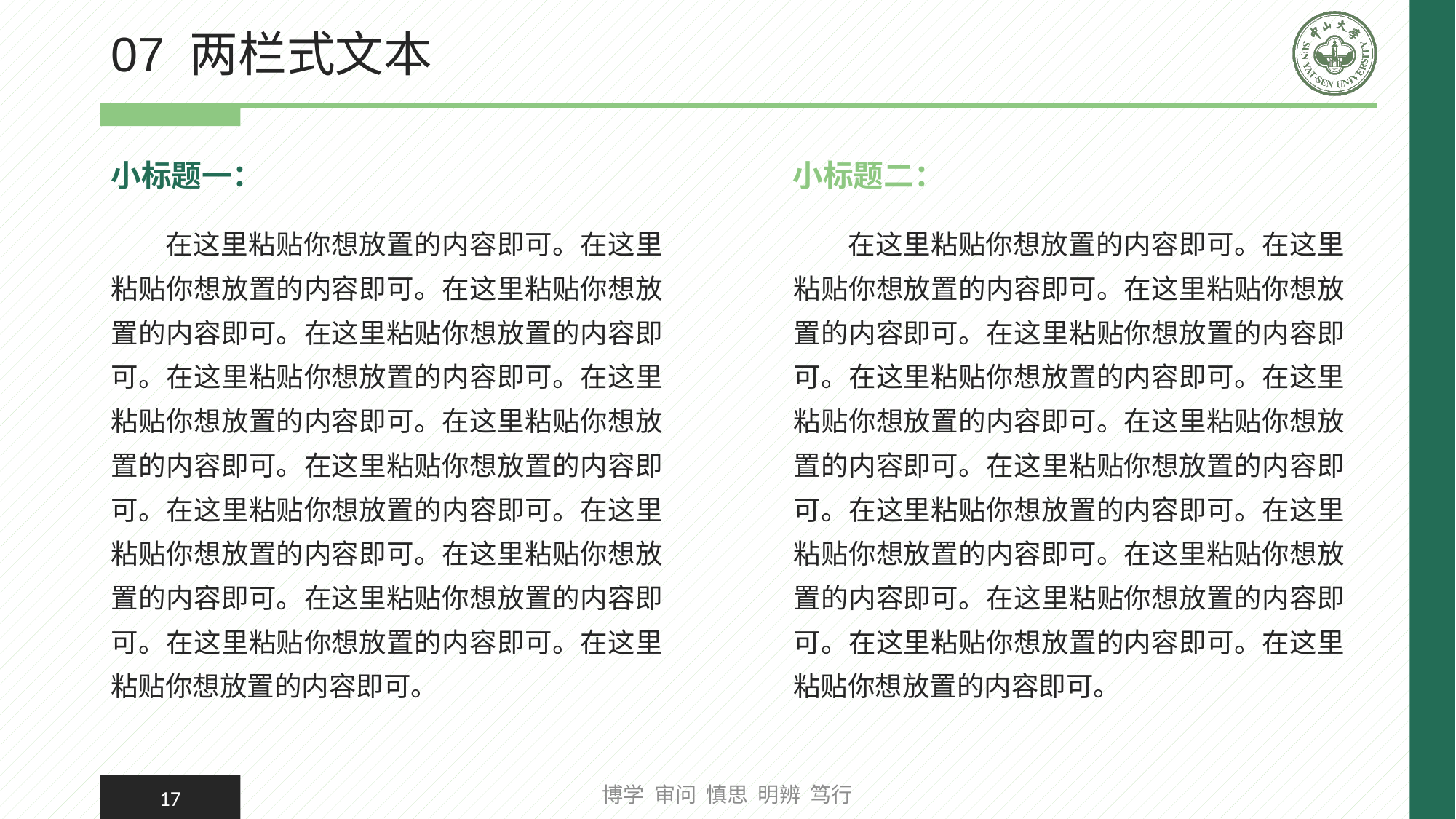

# 07 两栏式文本
小标题一：
小标题二：
在这里粘贴你想放置的内容即可。在这里粘贴你想放置的内容即可。在这里粘贴你想放置的内容即可。在这里粘贴你想放置的内容即可。在这里粘贴你想放置的内容即可。在这里粘贴你想放置的内容即可。在这里粘贴你想放置的内容即可。在这里粘贴你想放置的内容即可。在这里粘贴你想放置的内容即可。在这里粘贴你想放置的内容即可。在这里粘贴你想放置的内容即可。在这里粘贴你想放置的内容即可。在这里粘贴你想放置的内容即可。在这里粘贴你想放置的内容即可。
在这里粘贴你想放置的内容即可。在这里粘贴你想放置的内容即可。在这里粘贴你想放置的内容即可。在这里粘贴你想放置的内容即可。在这里粘贴你想放置的内容即可。在这里粘贴你想放置的内容即可。在这里粘贴你想放置的内容即可。在这里粘贴你想放置的内容即可。在这里粘贴你想放置的内容即可。在这里粘贴你想放置的内容即可。在这里粘贴你想放置的内容即可。在这里粘贴你想放置的内容即可。在这里粘贴你想放置的内容即可。在这里粘贴你想放置的内容即可。

博学  审问  慎思  明辨  笃行
17